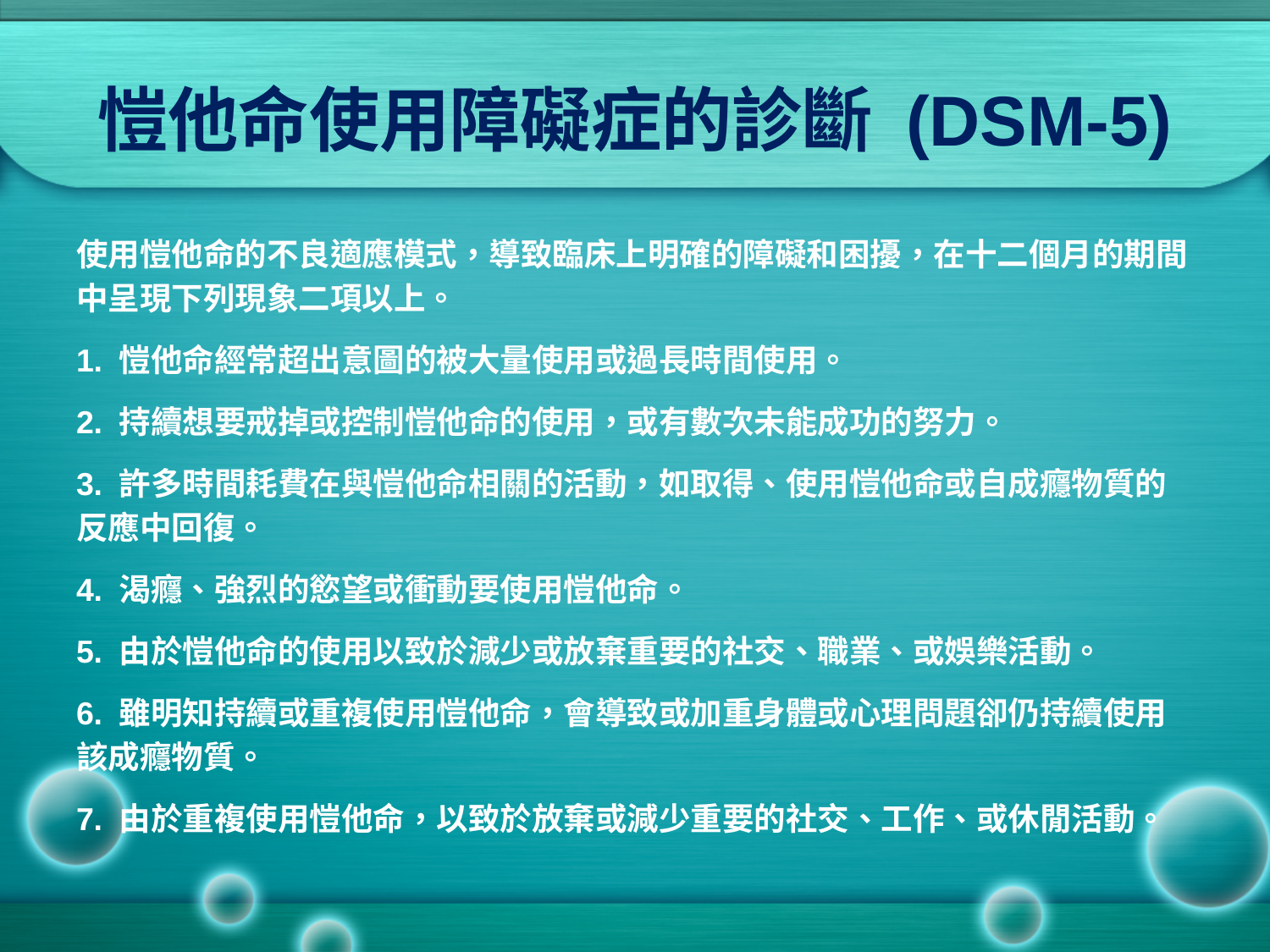

# 愷他命使用障礙症的診斷 (DSM-5)
使用愷他命的不良適應模式，導致臨床上明確的障礙和困擾，在十二個月的期間中呈現下列現象二項以上。
1. 愷他命經常超出意圖的被大量使用或過長時間使用。
2. 持續想要戒掉或控制愷他命的使用，或有數次未能成功的努力。
3. 許多時間耗費在與愷他命相關的活動，如取得、使用愷他命或自成癮物質的反應中回復。
4. 渴癮、強烈的慾望或衝動要使用愷他命。
5. 由於愷他命的使用以致於減少或放棄重要的社交、職業、或娛樂活動。
6. 雖明知持續或重複使用愷他命，會導致或加重身體或心理問題卻仍持續使用該成癮物質。
7. 由於重複使用愷他命，以致於放棄或減少重要的社交、工作、或休閒活動。